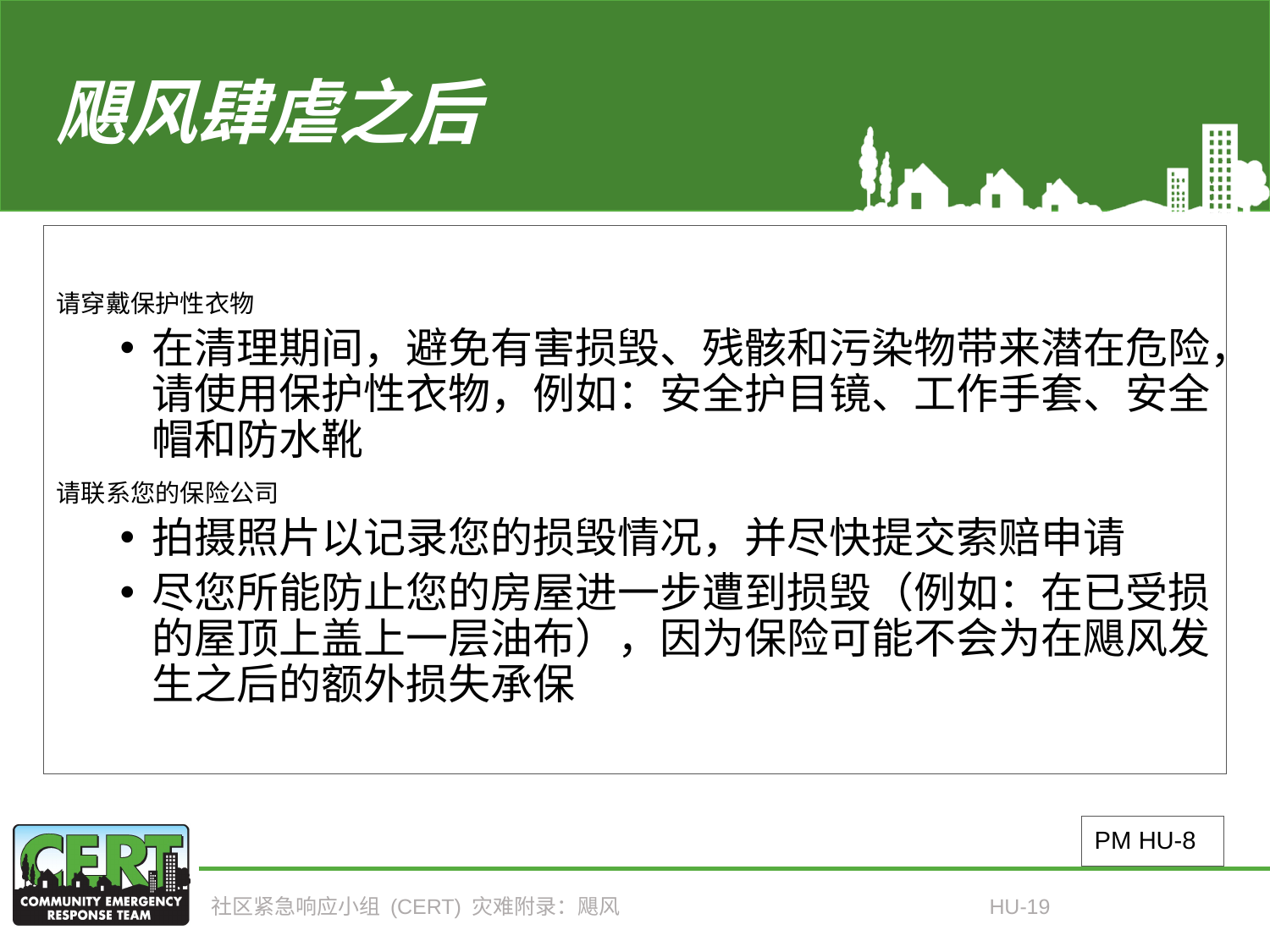

# 飓风肆虐之后
请穿戴保护性衣物
在清理期间，避免有害损毁、残骸和污染物带来潜在危险，请使用保护性衣物，例如：安全护目镜、工作手套、安全帽和防水靴
请联系您的保险公司
拍摄照片以记录您的损毁情况，并尽快提交索赔申请
尽您所能防止您的房屋进一步遭到损毁（例如：在已受损的屋顶上盖上一层油布），因为保险可能不会为在飓风发生之后的额外损失承保
PM HU-8
社区紧急响应小组 (CERT) 灾难附录：飓风
HU-19